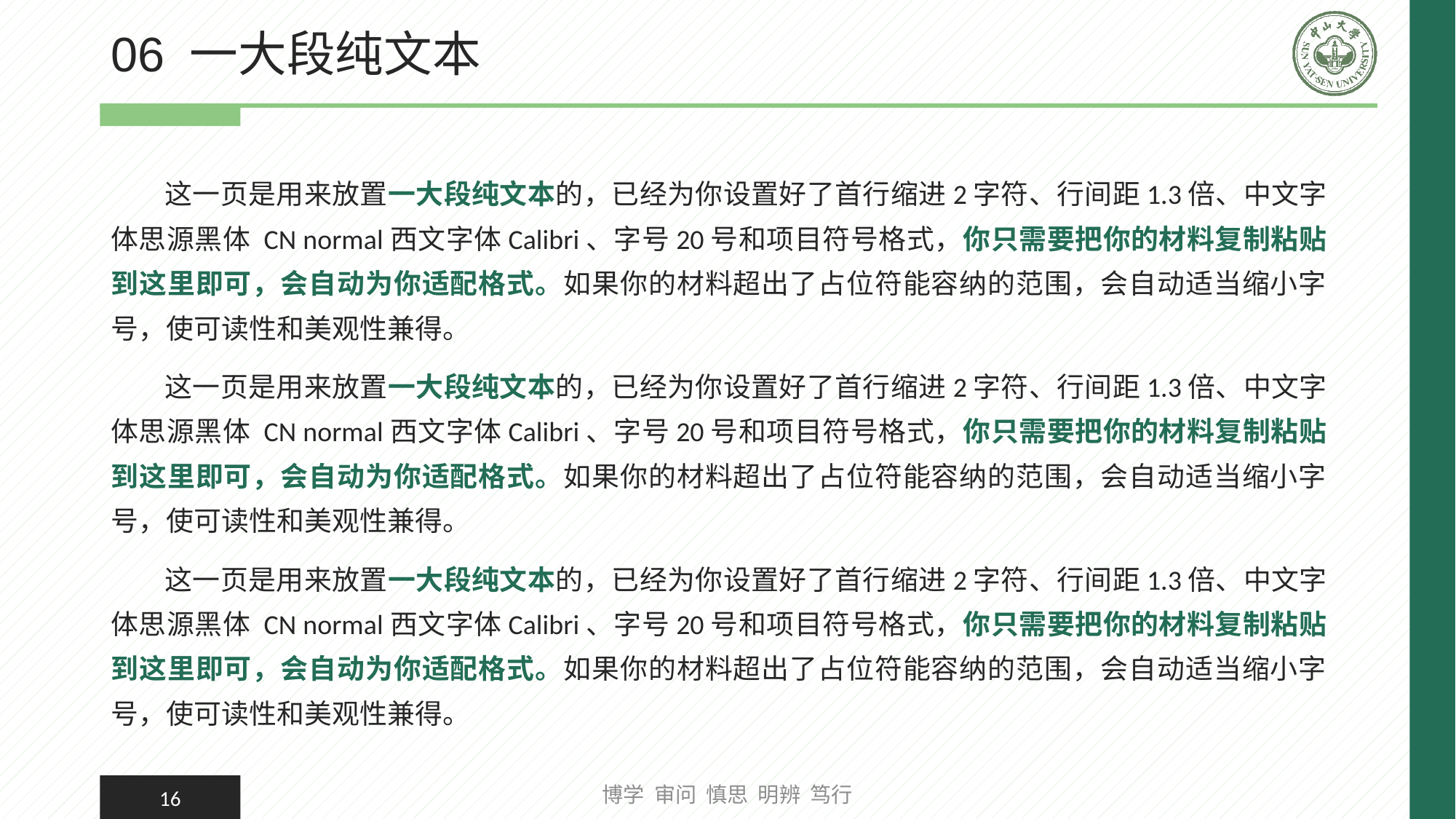

# 06 一大段纯文本
这一页是用来放置一大段纯文本的，已经为你设置好了首行缩进2字符、行间距1.3倍、中文字体思源黑体 CN normal西文字体Calibri、字号20号和项目符号格式，你只需要把你的材料复制粘贴到这里即可，会自动为你适配格式。如果你的材料超出了占位符能容纳的范围，会自动适当缩小字号，使可读性和美观性兼得。
这一页是用来放置一大段纯文本的，已经为你设置好了首行缩进2字符、行间距1.3倍、中文字体思源黑体 CN normal西文字体Calibri、字号20号和项目符号格式，你只需要把你的材料复制粘贴到这里即可，会自动为你适配格式。如果你的材料超出了占位符能容纳的范围，会自动适当缩小字号，使可读性和美观性兼得。
这一页是用来放置一大段纯文本的，已经为你设置好了首行缩进2字符、行间距1.3倍、中文字体思源黑体 CN normal西文字体Calibri、字号20号和项目符号格式，你只需要把你的材料复制粘贴到这里即可，会自动为你适配格式。如果你的材料超出了占位符能容纳的范围，会自动适当缩小字号，使可读性和美观性兼得。
博学  审问  慎思  明辨  笃行
16